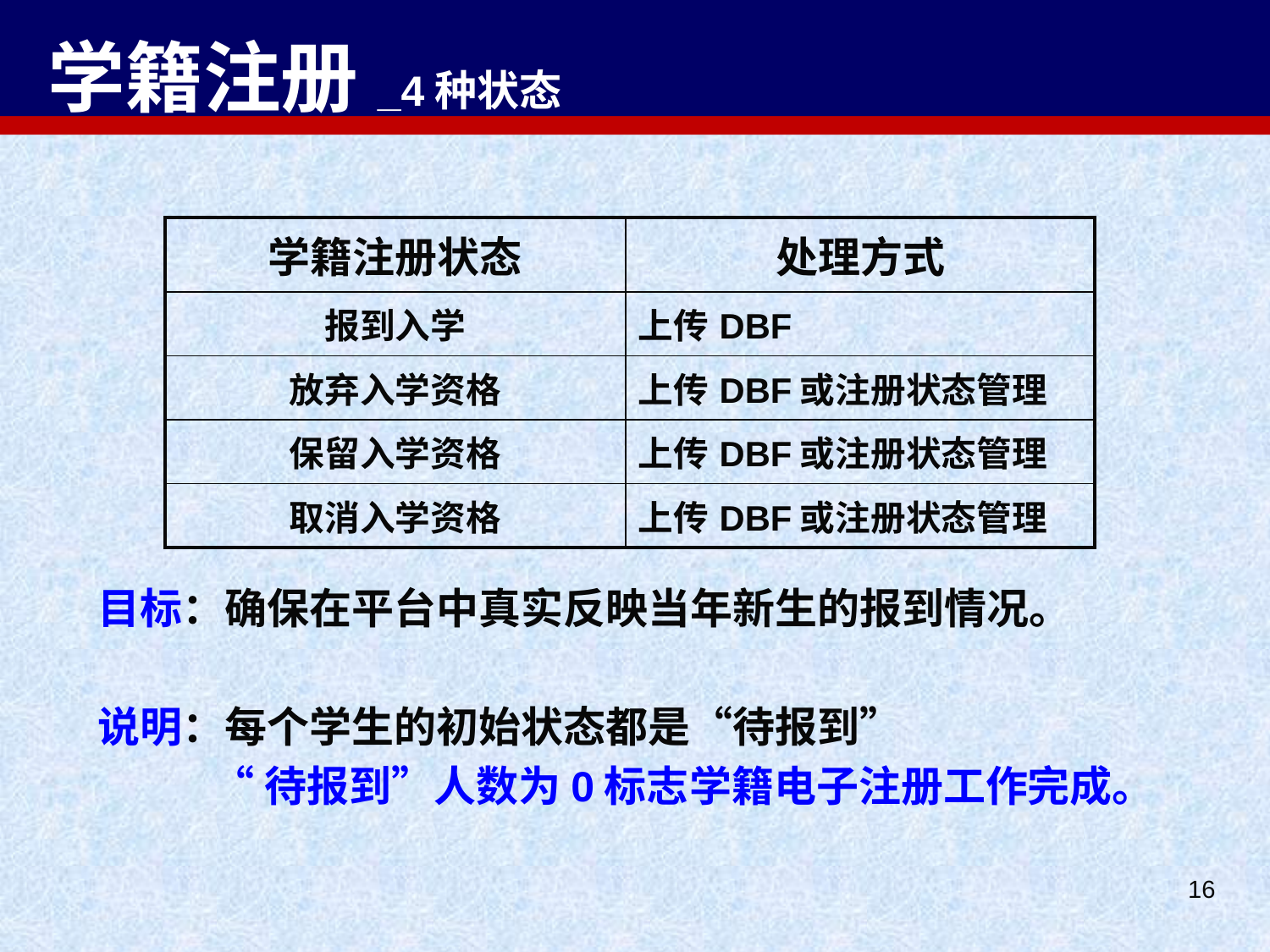

# 学籍注册_4种状态
| 学籍注册状态 | 处理方式 |
| --- | --- |
| 报到入学 | 上传DBF |
| 放弃入学资格 | 上传DBF或注册状态管理 |
| 保留入学资格 | 上传DBF或注册状态管理 |
| 取消入学资格 | 上传DBF或注册状态管理 |
目标：确保在平台中真实反映当年新生的报到情况。

说明：每个学生的初始状态都是“待报到”
            “待报到”人数为0标志学籍电子注册工作完成。
16